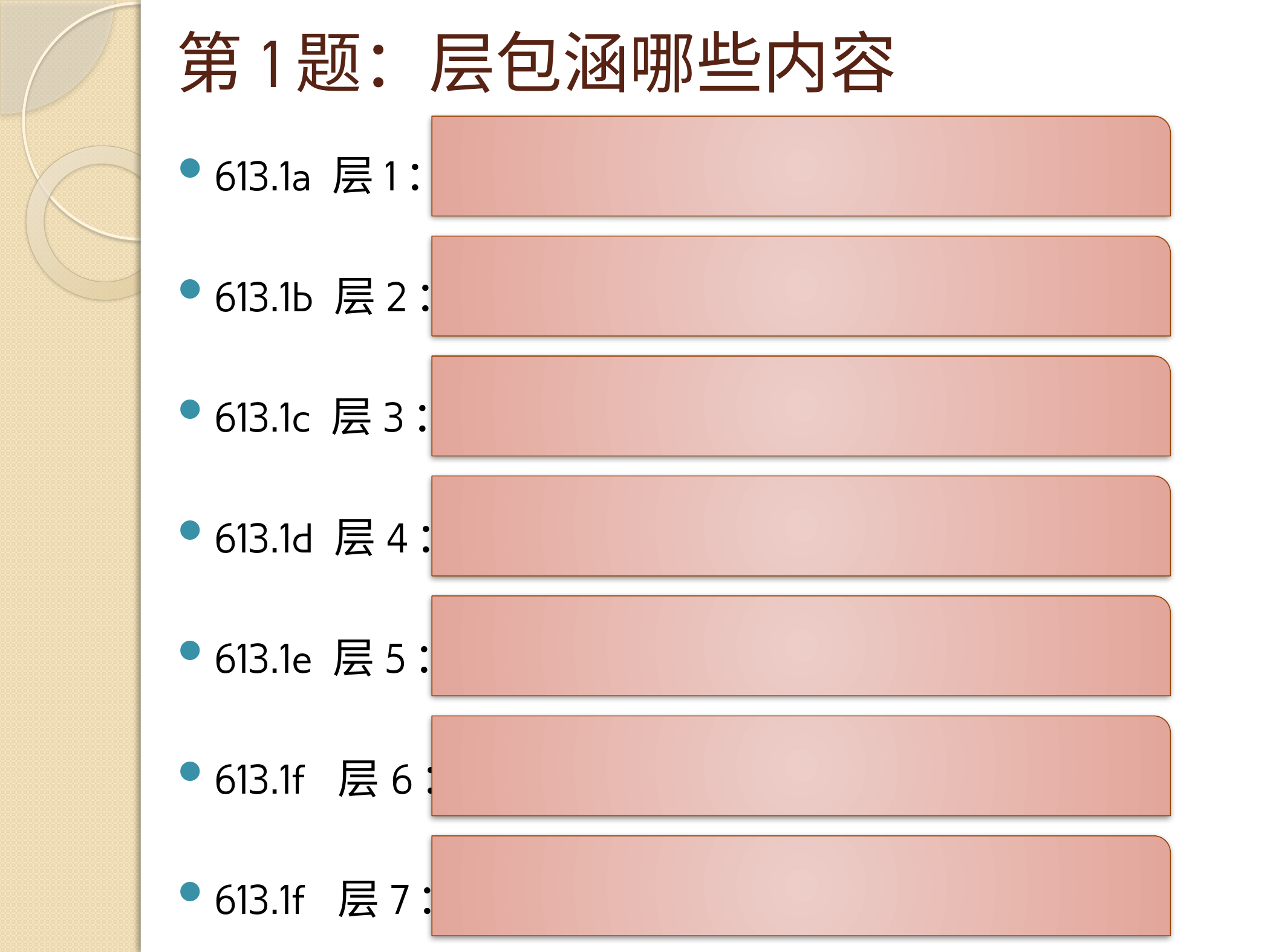

# 第1题：层包涵哪些内容

613.1a 层1：

613.1b 层2：

613.1c 层3：

613.1d 层4：

613.1e 层5：

613.1f  层6：

613.1f  层7：